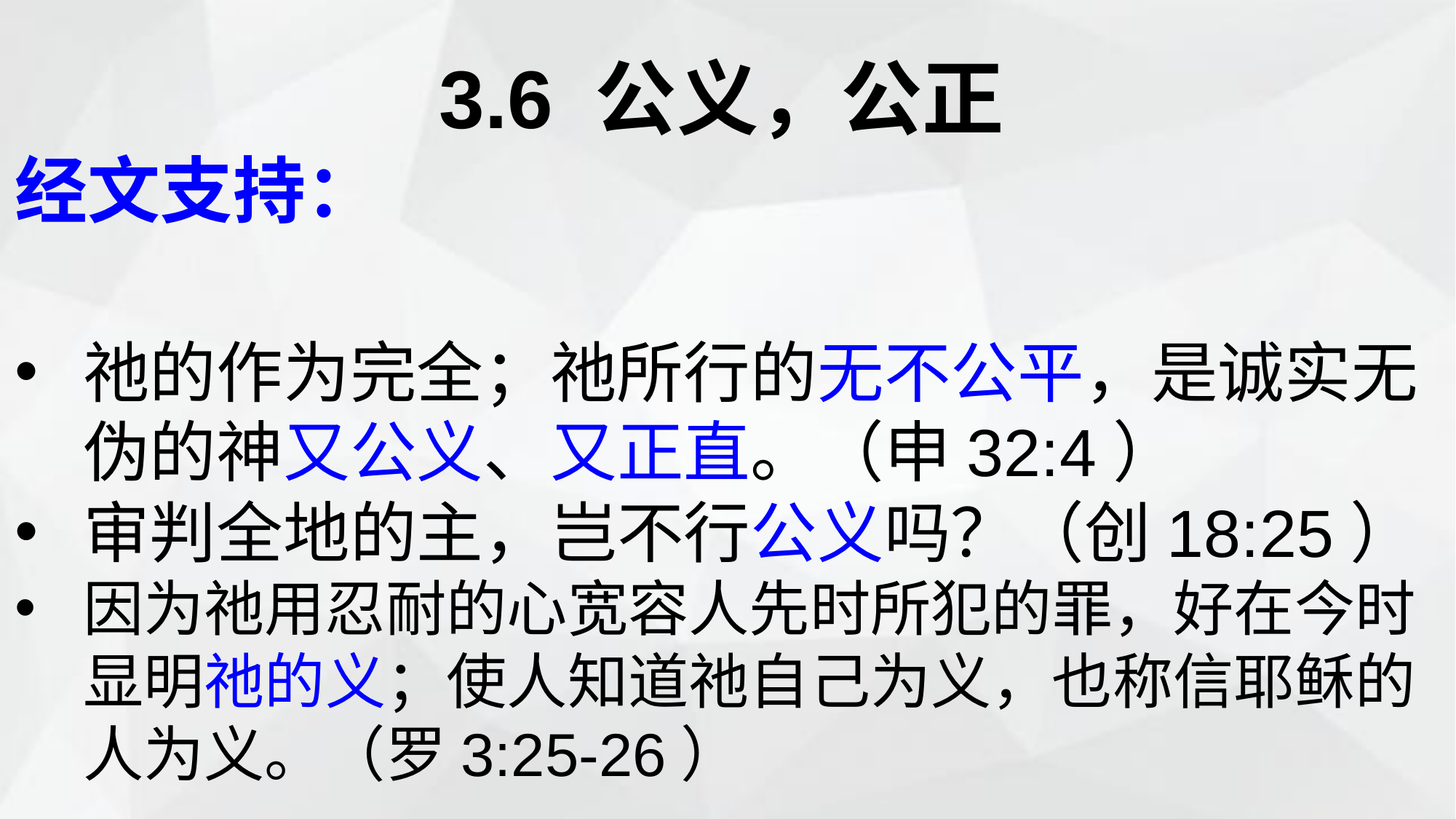

3.6 公义，公正
经文支持：

祂的作为完全；祂所行的无不公平，是诚实无伪的神又公义、又正直。（申32:4）
审判全地的主，岂不行公义吗？（创18:25）
因为祂用忍耐的心宽容人先时所犯的罪，好在今时显明祂的义；使人知道祂自己为义，也称信耶稣的人为义。（罗3:25-26）

49